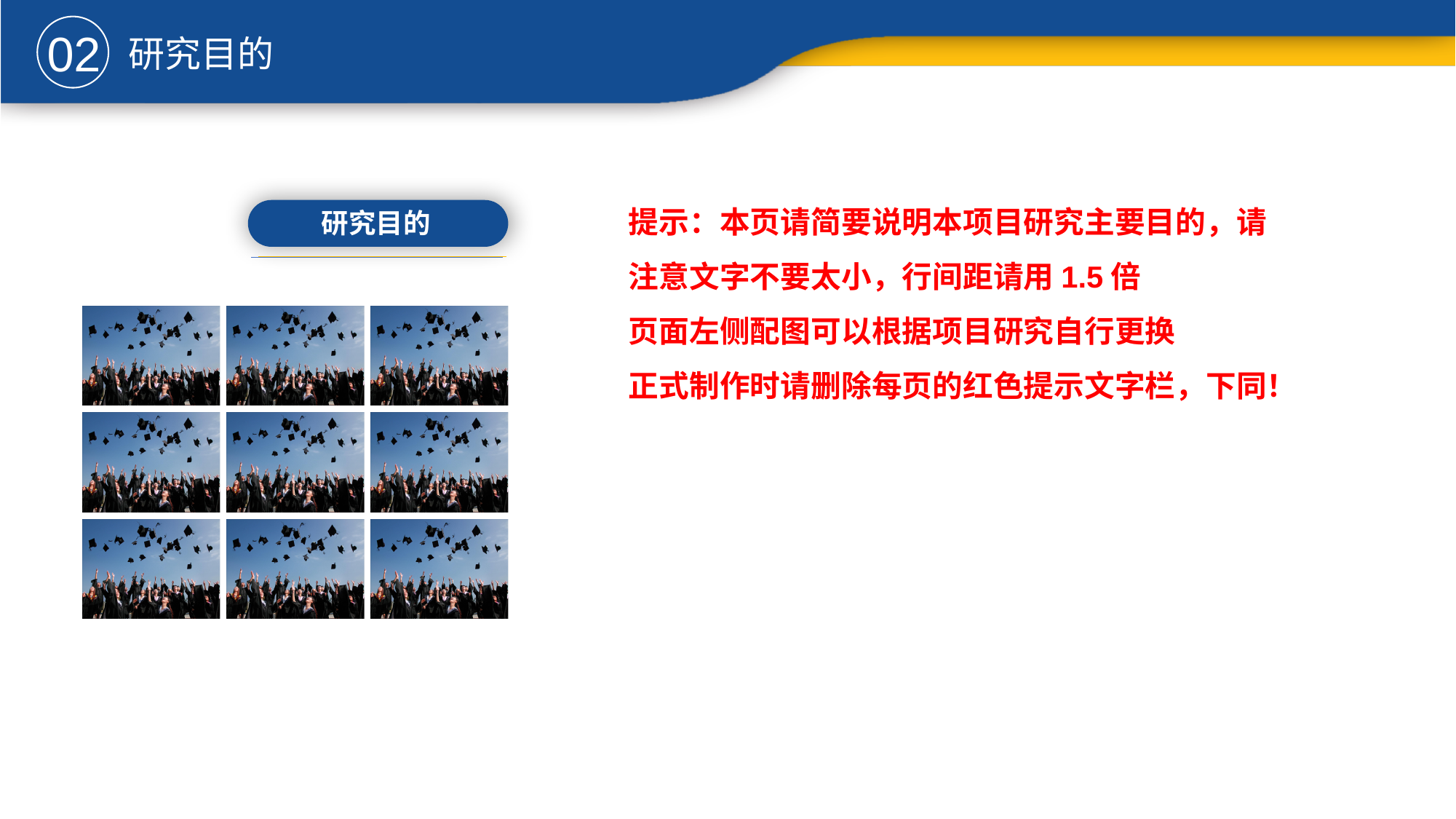

02
研究目的
提示：本页请简要说明本项目研究主要目的，请注意文字不要太小，行间距请用1.5倍
页面左侧配图可以根据项目研究自行更换
正式制作时请删除每页的红色提示文字栏，下同！

       研究目的